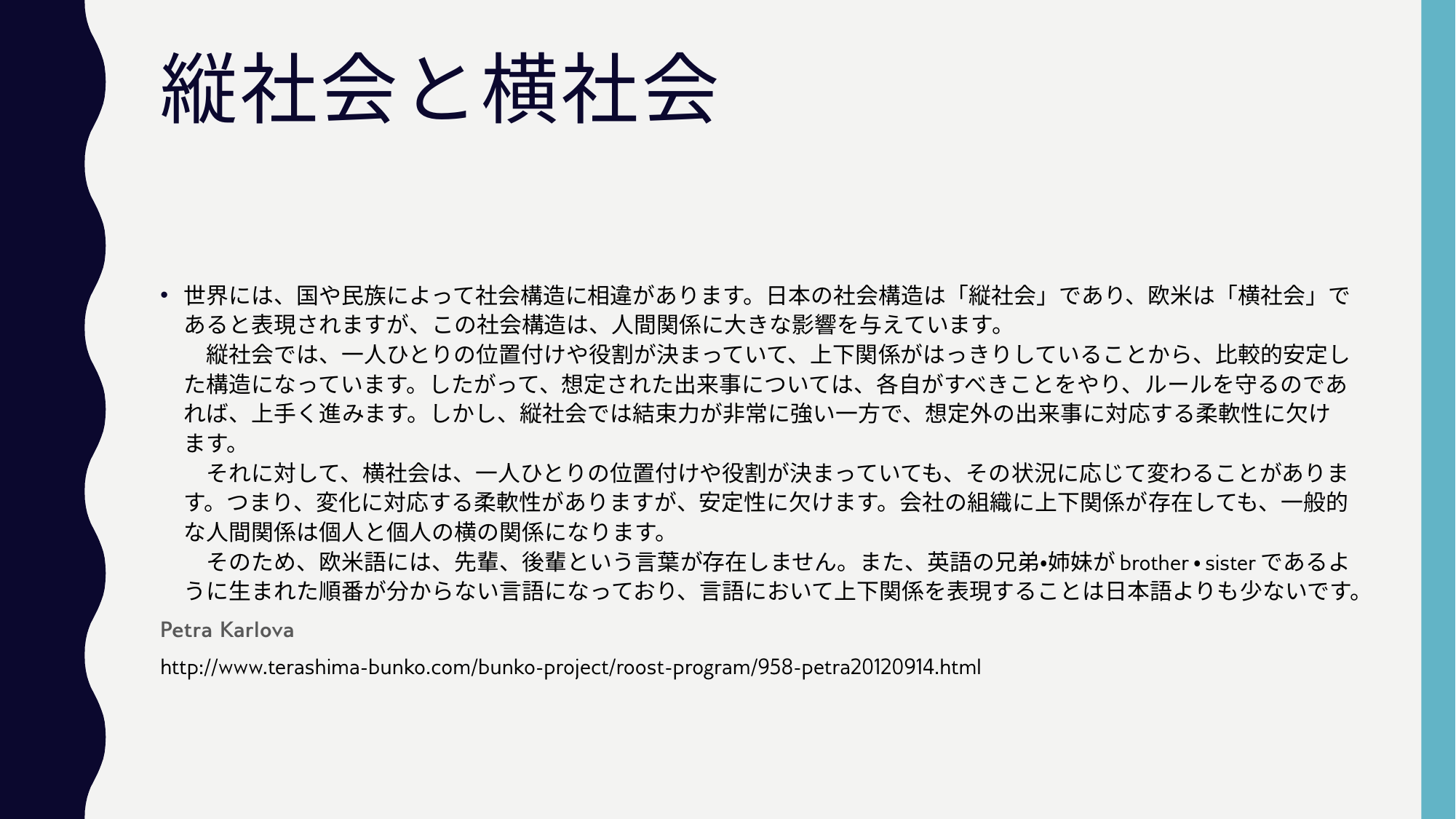

# 縦社会と横社会
世界には、国や民族によって社会構造に相違があります。日本の社会構造は「縦社会」であり、欧米は「横社会」であると表現されますが、この社会構造は、人間関係に大きな影響を与えています。
　縦社会では、一人ひとりの位置付けや役割が決まっていて、上下関係がはっきりしていることから、比較的安定した構造になっています。したがって、想定された出来事については、各自がすべきことをやり、ルールを守るのであれば、上手く進みます。しかし、縦社会では結束力が非常に強い一方で、想定外の出来事に対応する柔軟性に欠けます。
　それに対して、横社会は、一人ひとりの位置付けや役割が決まっていても、その状況に応じて変わることがあります。つまり、変化に対応する柔軟性がありますが、安定性に欠けます。会社の組織に上下関係が存在しても、一般的な人間関係は個人と個人の横の関係になります。
　そのため、欧米語には、先輩、後輩という言葉が存在しません。また、英語の兄弟・姉妹がbrother・sisterであるように生まれた順番が分からない言語になっており、言語において上下関係を表現することは日本語よりも少ないです。
Petra Karlova
http://www.terashima-bunko.com/bunko-project/roost-program/958-petra20120914.html